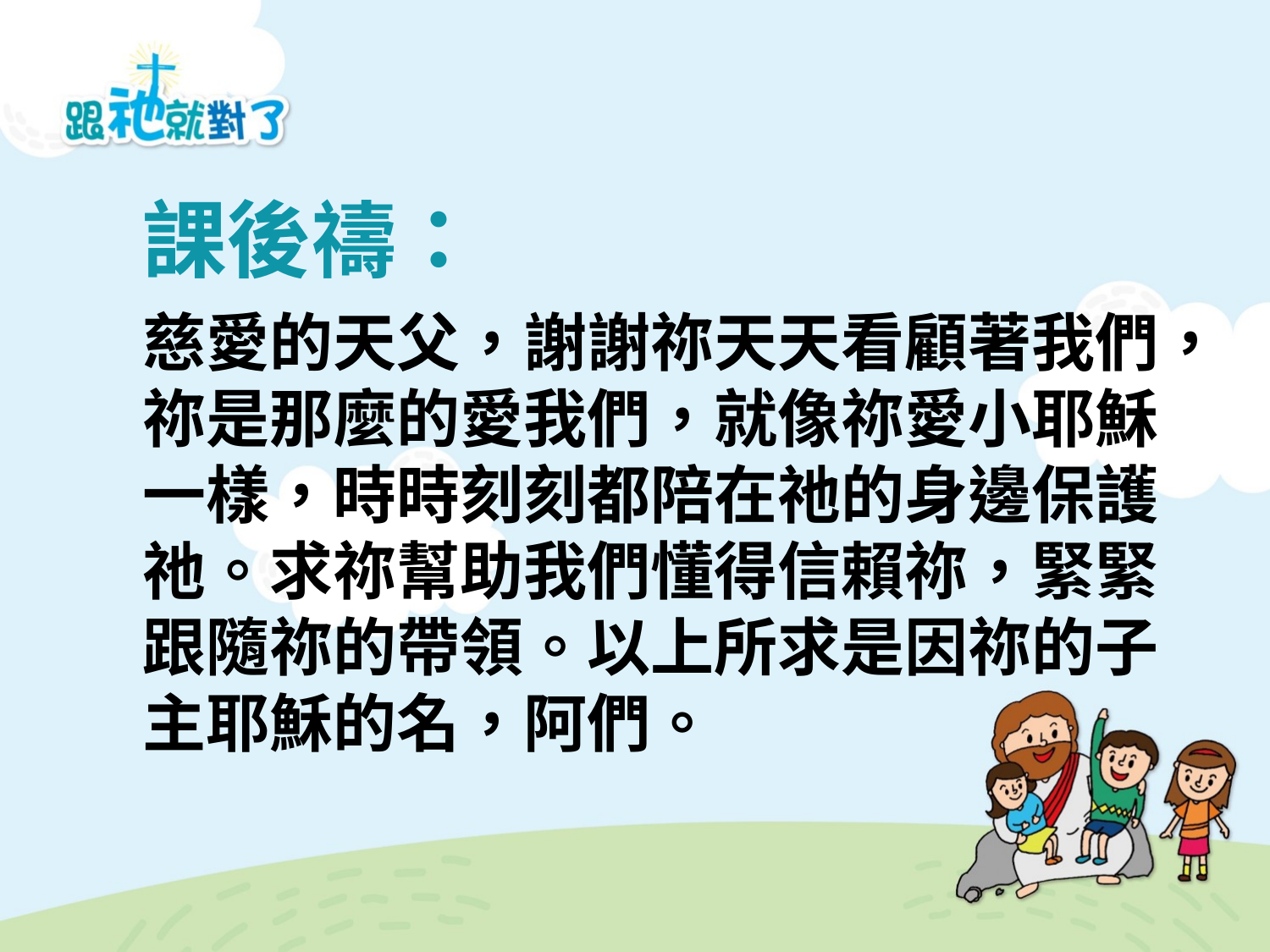

課後禱：
慈愛的天父，謝謝祢天天看顧著我們，祢是那麼的愛我們，就像祢愛小耶穌一樣，時時刻刻都陪在祂的身邊保護祂。求祢幫助我們懂得信賴祢，緊緊跟隨祢的帶領。以上所求是因祢的子主耶穌的名，阿們。